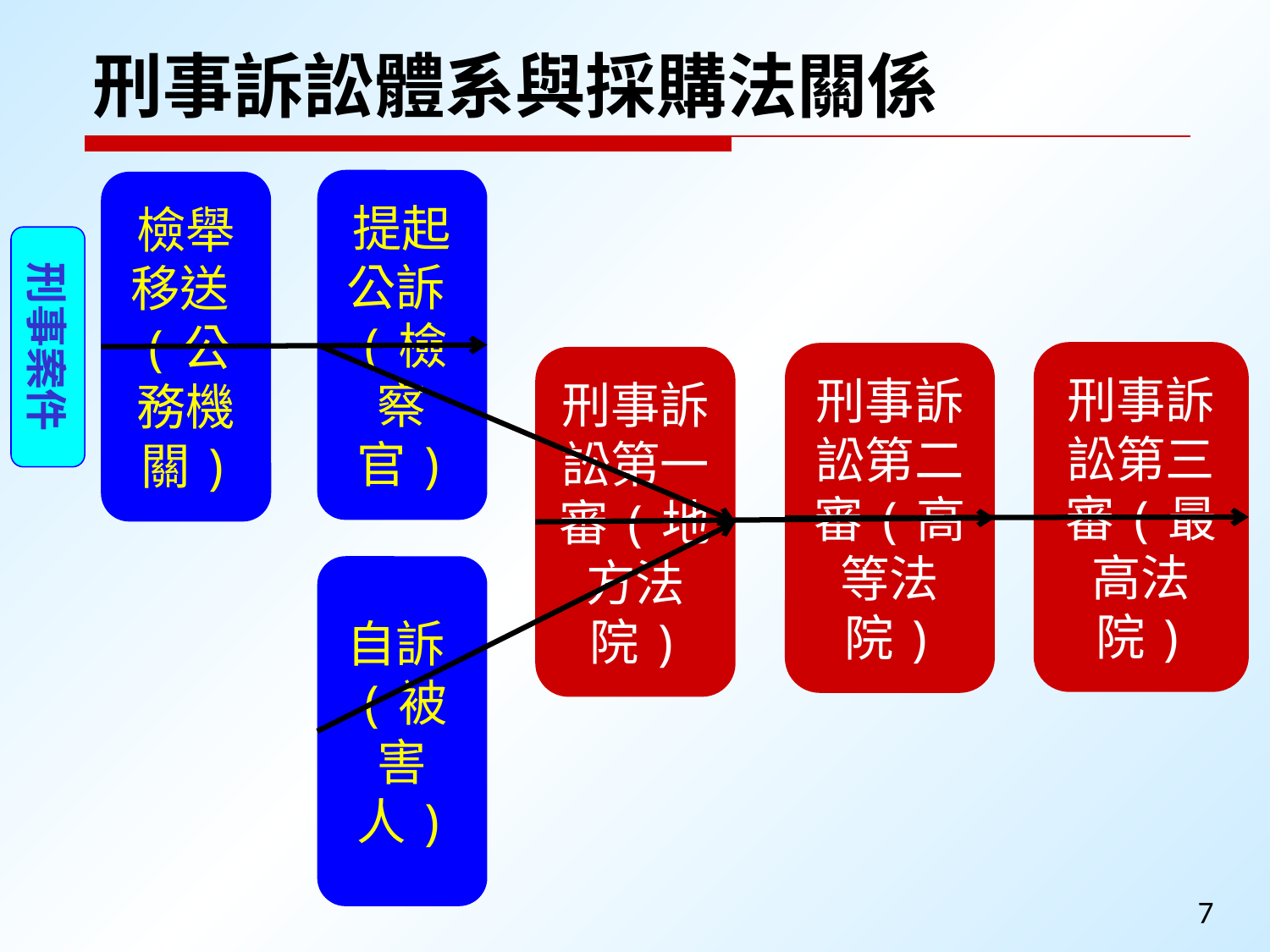

刑事訴訟體系與採購法關係
提起公訴(檢察官)
檢舉移送(公務機關)
刑事案件
刑事訴訟第三審(最高法院)
刑事訴訟第二審(高等法院)
刑事訴訟第一審(地方法院)
自訴(被害人)